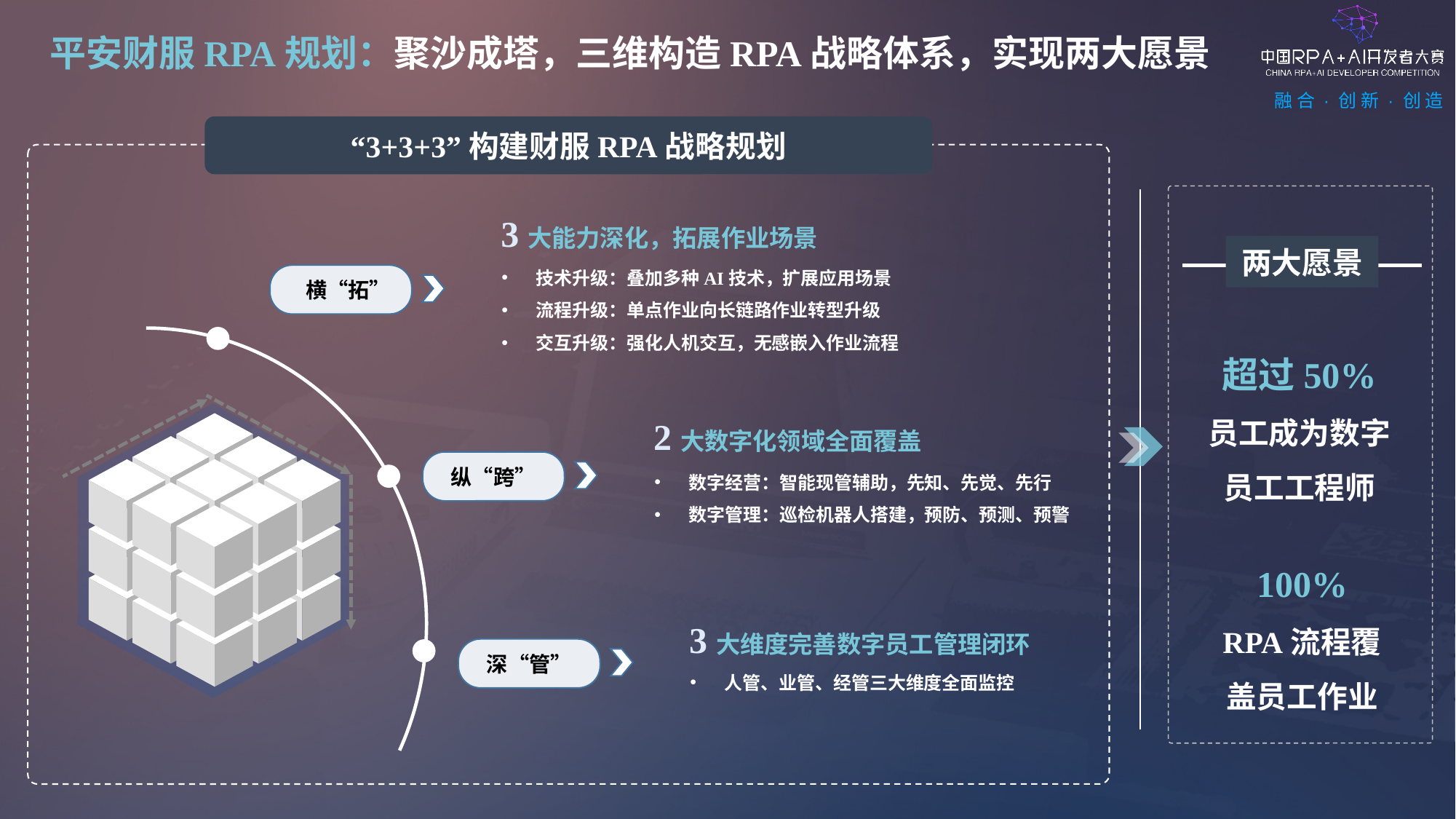

平安财服RPA规划：聚沙成塔，三维构造RPA战略体系，实现两大愿景
“3+3+3”构建财服RPA战略规划

3大能力深化，拓展作业场景
技术升级：叠加多种AI技术，扩展应用场景
流程升级：单点作业向长链路作业转型升级
交互升级：强化人机交互，无感嵌入作业流程
  横“拓”

两大愿景
超过50%
员工成为数字员工工程师

2大数字化领域全面覆盖
纵“跨”
数字经营：智能现管辅助，先知、先觉、先行
数字管理：巡检机器人搭建，预防、预测、预警

100%
RPA流程覆盖员工作业
3大维度完善数字员工管理闭环
深“管”

人管、业管、经管三大维度全面监控